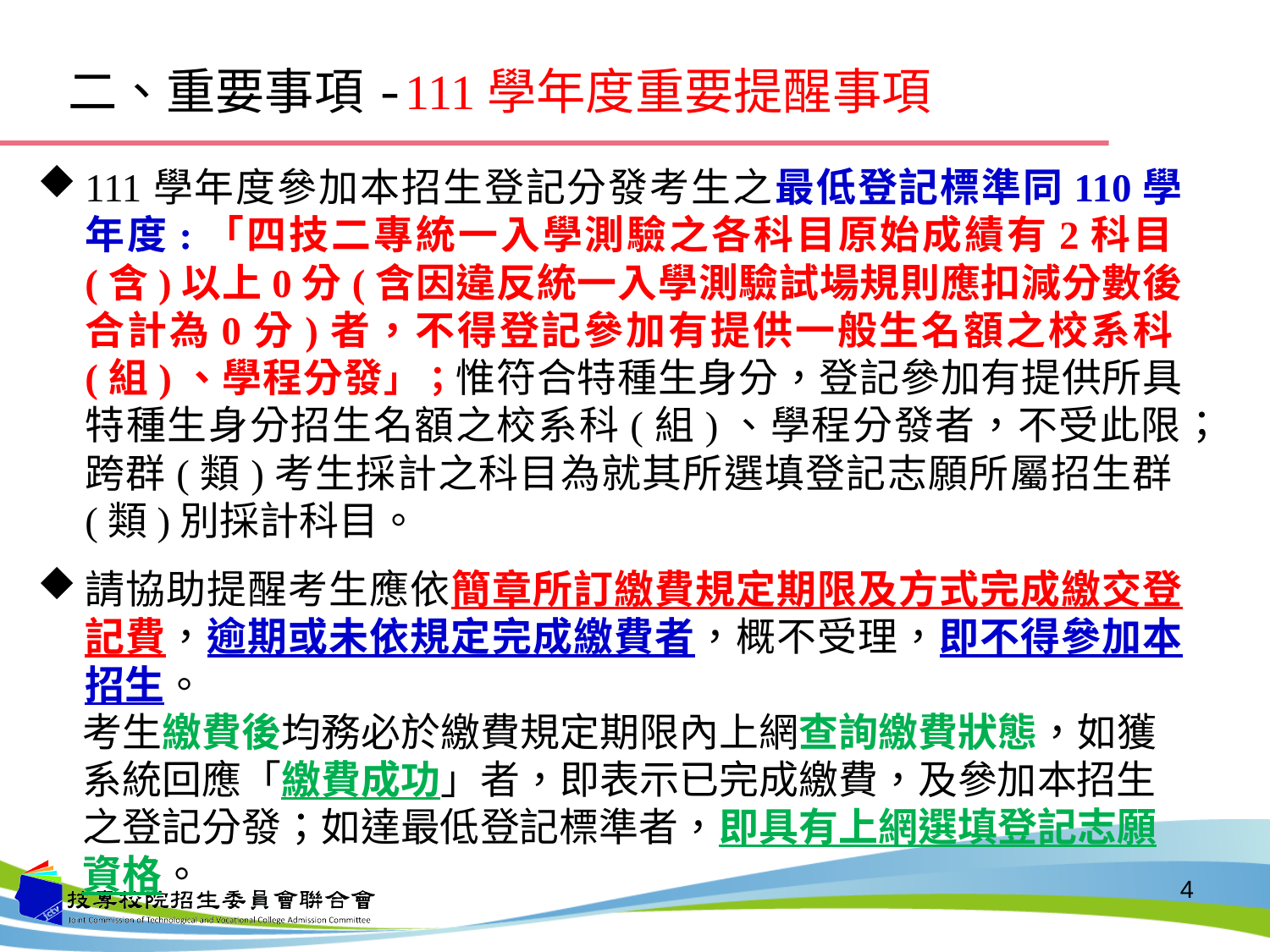

# 二、重要事項-111學年度重要提醒事項
111學年度參加本招生登記分發考生之最低登記標準同110學年度:「四技二專統一入學測驗之各科目原始成績有2科目(含)以上0分(含因違反統一入學測驗試場規則應扣減分數後合計為0分)者，不得登記參加有提供一般生名額之校系科(組)、學程分發」；惟符合特種生身分，登記參加有提供所具特種生身分招生名額之校系科(組)、學程分發者，不受此限；跨群(類)考生採計之科目為就其所選填登記志願所屬招生群(類)別採計科目。
請協助提醒考生應依簡章所訂繳費規定期限及方式完成繳交登記費，逾期或未依規定完成繳費者，概不受理，即不得參加本招生。
考生繳費後均務必於繳費規定期限內上網查詢繳費狀態，如獲
系統回應「繳費成功」者，即表示已完成繳費，及參加本招生
之登記分發；如達最低登記標準者，即具有上網選填登記志願
資格。
4